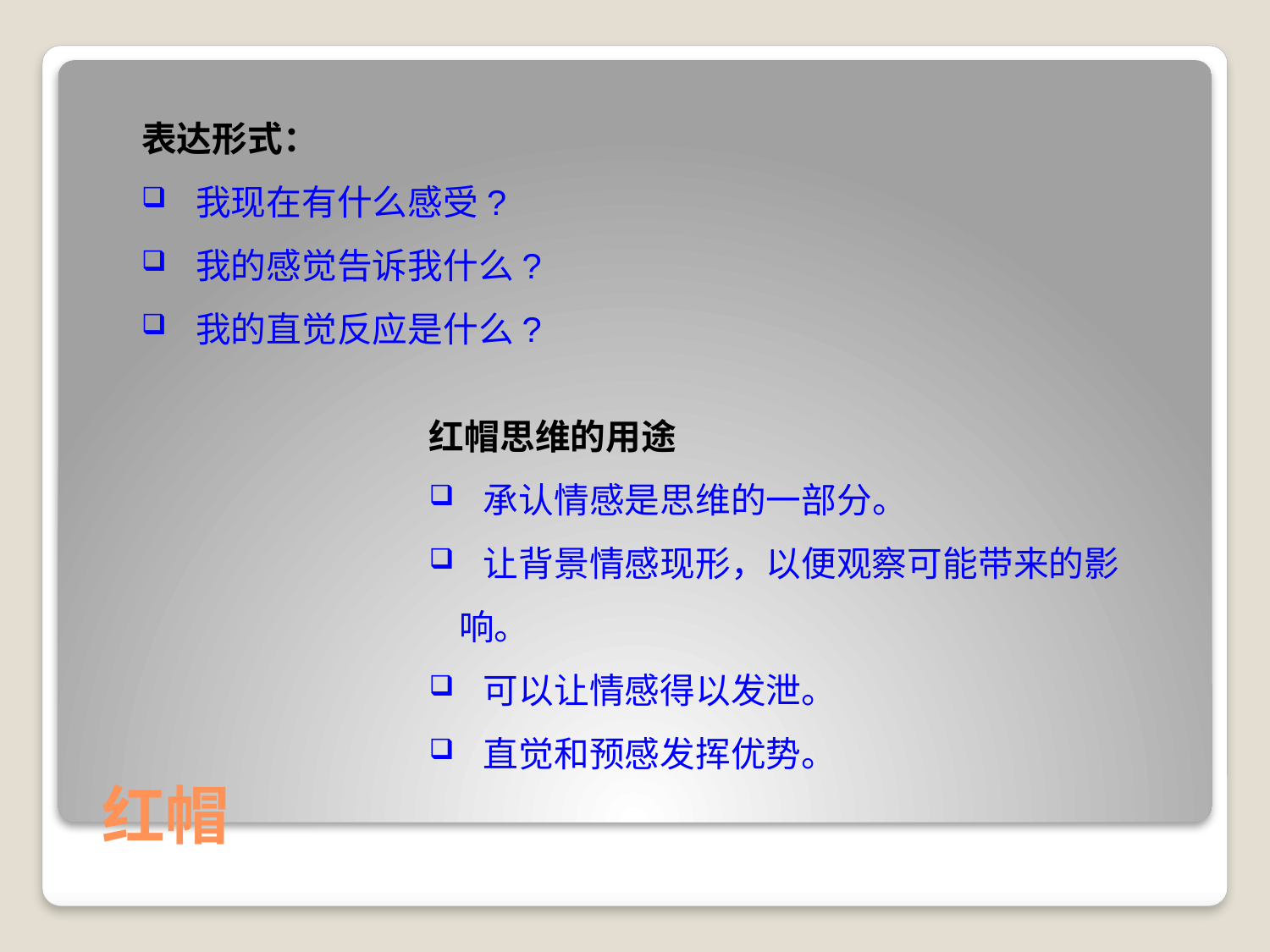

表达形式：
  我现在有什么感受?
  我的感觉告诉我什么?
  我的直觉反应是什么?
红帽思维的用途
  承认情感是思维的一部分。
  让背景情感现形，以便观察可能带来的影响。
  可以让情感得以发泄。
  直觉和预感发挥优势。
# 红帽